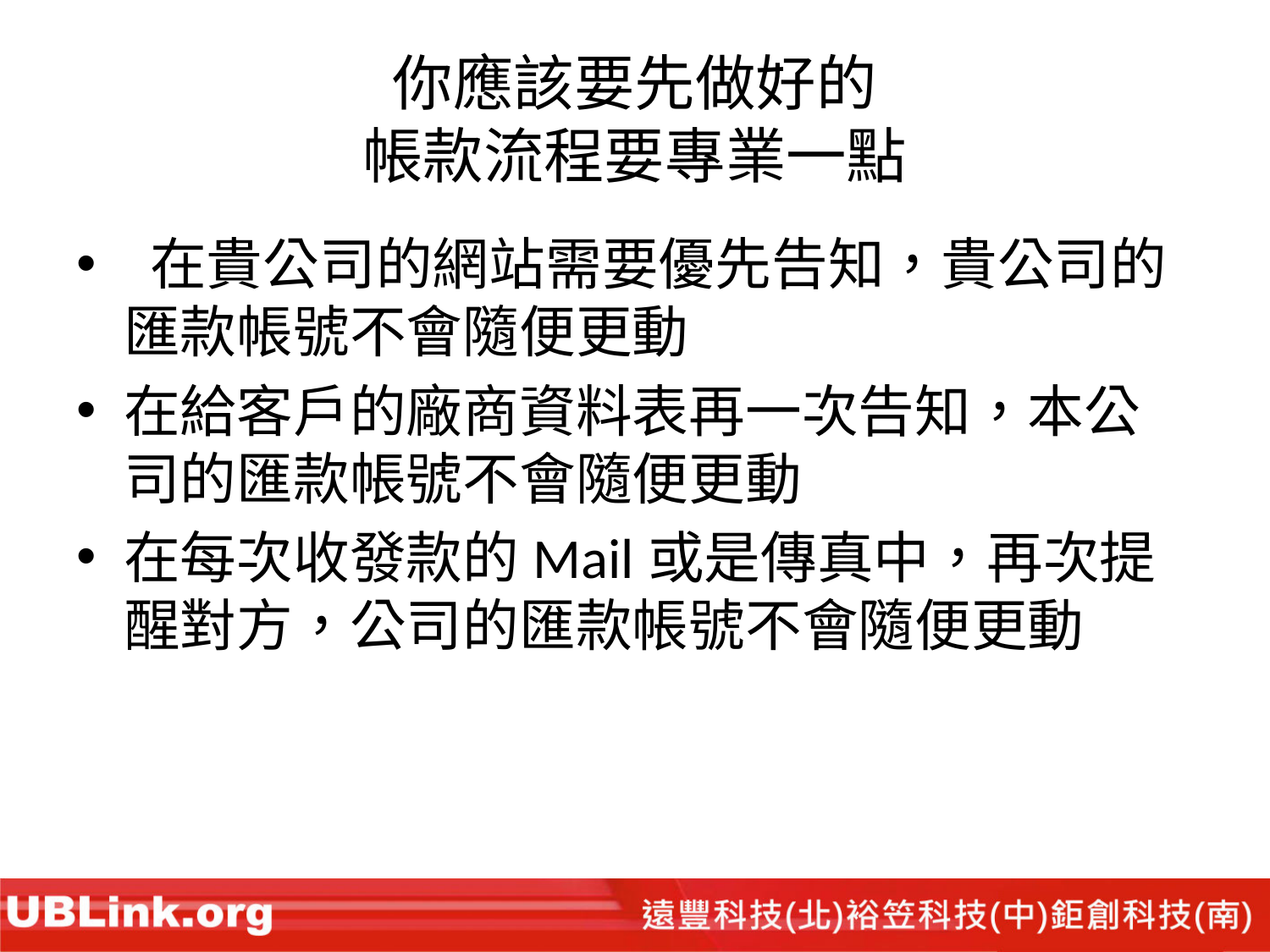

# 你應該要先做好的 帳款流程要專業一點
 在貴公司的網站需要優先告知，貴公司的匯款帳號不會隨便更動
在給客戶的廠商資料表再一次告知，本公司的匯款帳號不會隨便更動
在每次收發款的Mail或是傳真中，再次提醒對方，公司的匯款帳號不會隨便更動